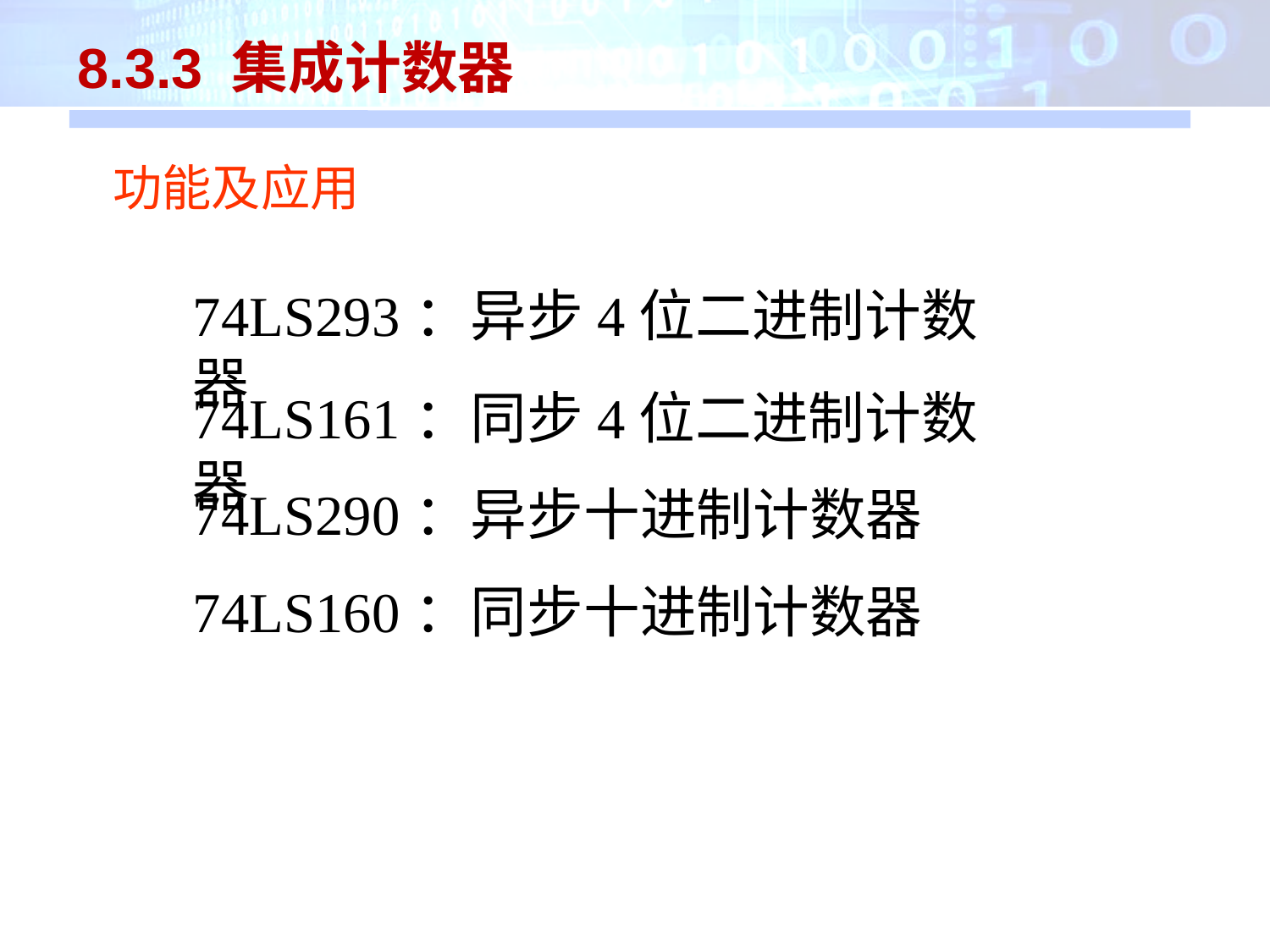

8.3.3 集成计数器
功能及应用
74LS293：异步4位二进制计数器
74LS161：同步4位二进制计数器
74LS290：异步十进制计数器
74LS160：同步十进制计数器